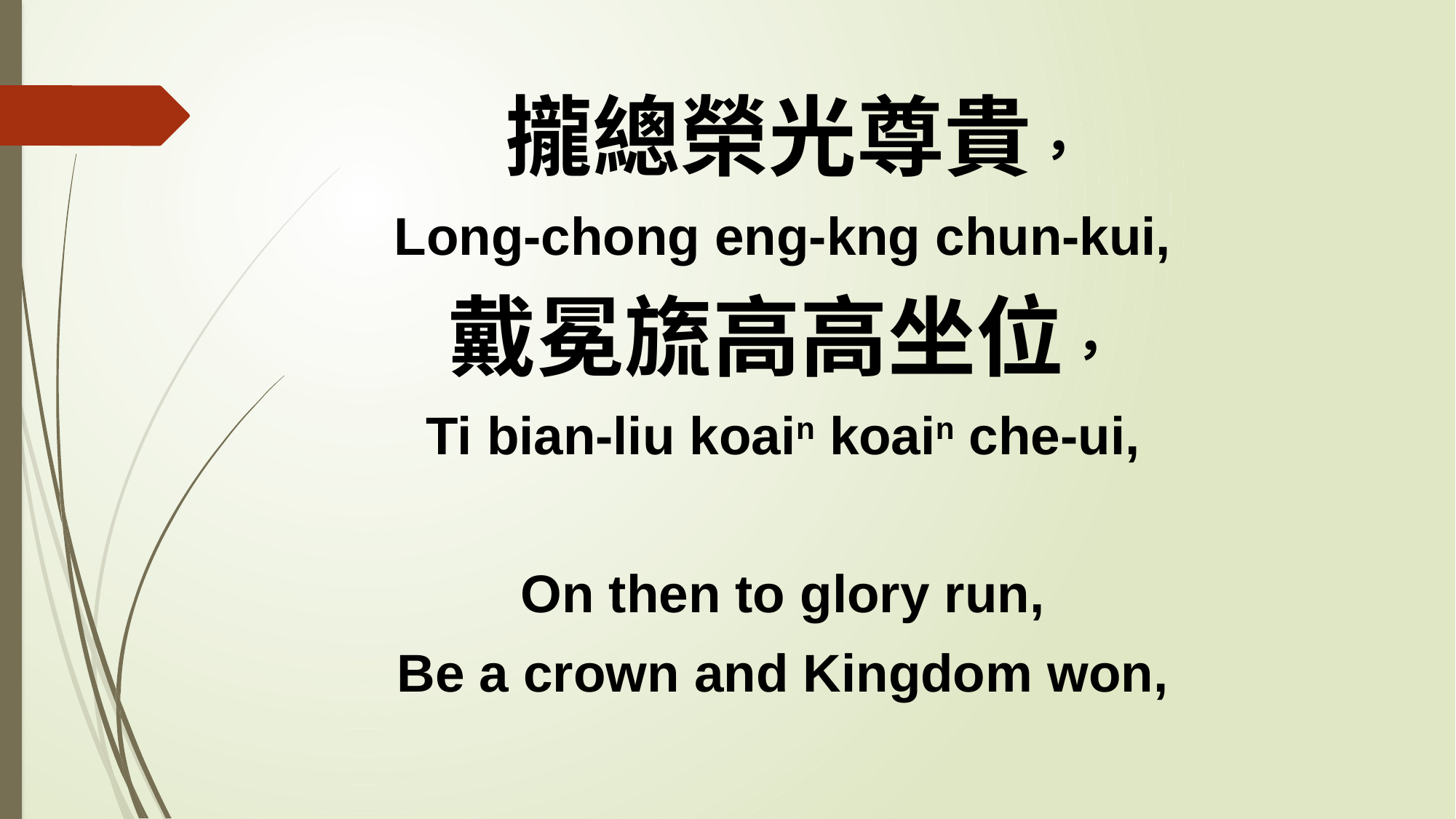

攏總榮光尊貴，
Long-chong eng-kng chun-kui,
戴冕旒高高坐位，
Ti bian-liu koain koain che-ui,

On then to glory run,
Be a crown and Kingdom won,